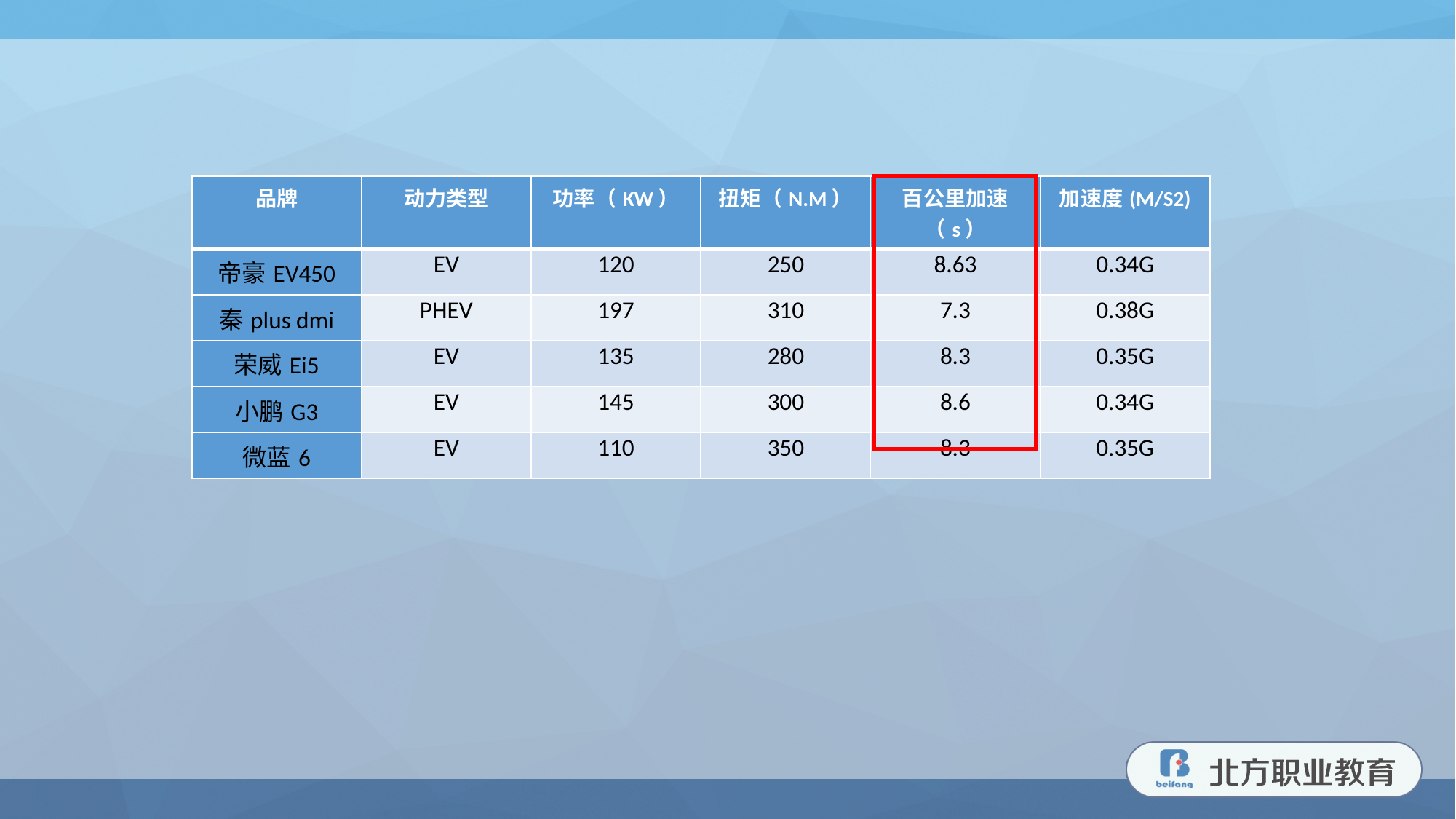

| 品牌 | 动力类型 | 功率（KW） | 扭矩（N.M） | 百公里加速（s） | 加速度(M/S2) |
| --- | --- | --- | --- | --- | --- |
| 帝豪EV450 | EV | 120 | 250 | 8.63 | 0.34G |
| 秦plus dmi | PHEV | 197 | 310 | 7.3 | 0.38G |
| 荣威Ei5 | EV | 135 | 280 | 8.3 | 0.35G |
| 小鹏G3 | EV | 145 | 300 | 8.6 | 0.34G |
| 微蓝6 | EV | 110 | 350 | 8.3 | 0.35G |